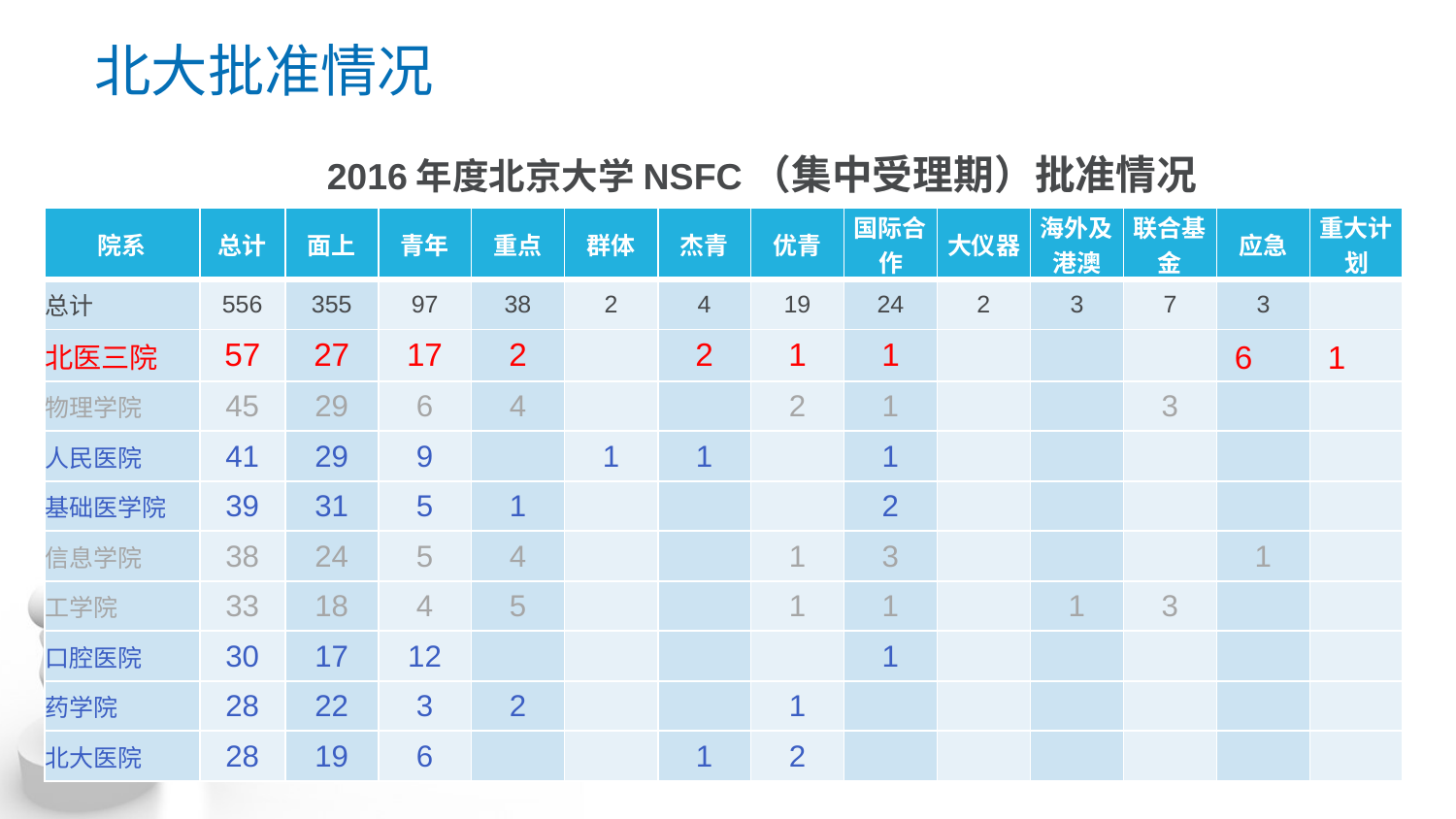

# 北大批准情况
2016年度北京大学NSFC（集中受理期）批准情况

| 院系 | 总计 | 面上 | 青年 | 重点 | 群体 | 杰青 | 优青 | 国际合作 | 大仪器 | 海外及港澳 | 联合基金 | 应急 | 重大计划 |
| --- | --- | --- | --- | --- | --- | --- | --- | --- | --- | --- | --- | --- | --- |
| 总计 | 556 | 355 | 97 | 38 | 2 | 4 | 19 | 24 | 2 | 3 | 7 | 3 |  |
| 北医三院 | 57 | 27 | 17 | 2 |  | 2 | 1 | 1 |  |  |  | 6 | 1 |
| 物理学院 | 45 | 29 | 6 | 4 |  |  | 2 | 1 |  |  | 3 |  |  |
| 人民医院 | 41 | 29 | 9 |  | 1 | 1 |  | 1 |  |  |  |  |  |
| 基础医学院 | 39 | 31 | 5 | 1 |  |  |  | 2 |  |  |  |  |  |
| 信息学院 | 38 | 24 | 5 | 4 |  |  | 1 | 3 |  |  |  | 1 |  |
| 工学院 | 33 | 18 | 4 | 5 |  |  | 1 | 1 |  | 1 | 3 |  |  |
| 口腔医院 | 30 | 17 | 12 |  |  |  |  | 1 |  |  |  |  |  |
| 药学院 | 28 | 22 | 3 | 2 |  |  | 1 |  |  |  |  |  |  |
| 北大医院 | 28 | 19 | 6 |  |  | 1 | 2 |  |  |  |  |  |  |